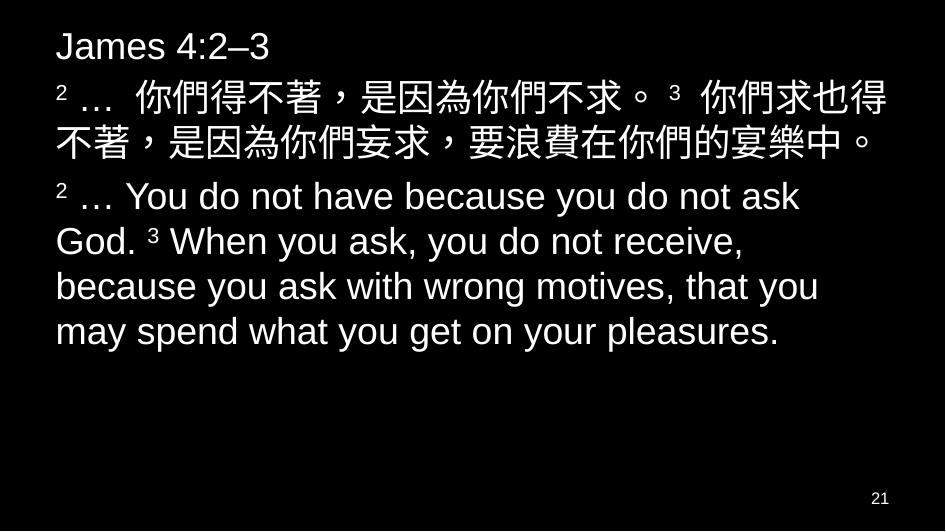

James 4:2–3
2 … 你們得不著，是因為你們不求。3 你們求也得不著，是因為你們妄求，要浪費在你們的宴樂中。
2 … You do not have because you do not ask God. 3 When you ask, you do not receive, because you ask with wrong motives, that you may spend what you get on your pleasures.

21